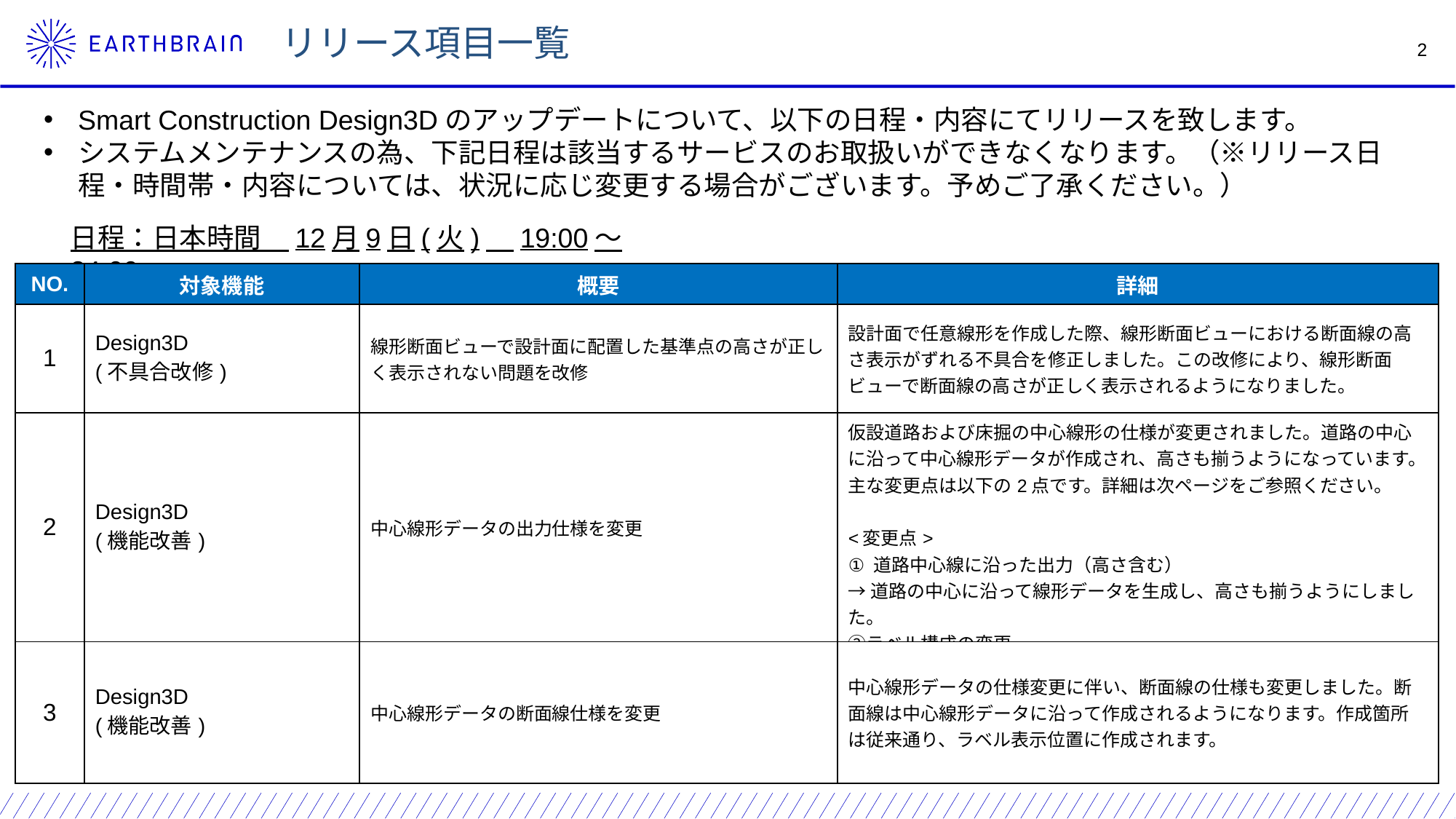

リリース項目一覧
Smart Construction Design3Dのアップデートについて、以下の日程・内容にてリリースを致します。
システムメンテナンスの為、下記日程は該当するサービスのお取扱いができなくなります。（※リリース日程・時間帯・内容については、状況に応じ変更する場合がございます。予めご了承ください。）
日程：日本時間　12月9日(火)　19:00～24:00
| NO. | 対象機能 | 概要 | 詳細 |
| --- | --- | --- | --- |
| 1 | Design3D (不具合改修) | 線形断面ビューで設計面に配置した基準点の高さが正しく表示されない問題を改修 | 設計面で任意線形を作成した際、線形断面ビューにおける断面線の高さ表示がずれる不具合を修正しました。この改修により、線形断面ビューで断面線の高さが正しく表示されるようになりました。 |
| 2 | Design3D (機能改善) | 中心線形データの出力仕様を変更 | 仮設道路および床掘の中心線形の仕様が変更されました。道路の中心に沿って中心線形データが作成され、高さも揃うようになっています。 主な変更点は以下の2点です。詳細は次ページをご参照ください。 　　　 <変更点> ① 道路中心線に沿った出力（高さ含む） → 道路の中心に沿って線形データを生成し、高さも揃うようにしました。 ➁ラベル構成の変更 → 「BP/EP/IP」から「BP/EP/SP/BC/EC」へ変更しました。 |
| 3 | Design3D (機能改善) | 中心線形データの断面線仕様を変更 | 中心線形データの仕様変更に伴い、断面線の仕様も変更しました。断面線は中心線形データに沿って作成されるようになります。作成箇所は従来通り、ラベル表示位置に作成されます。 |